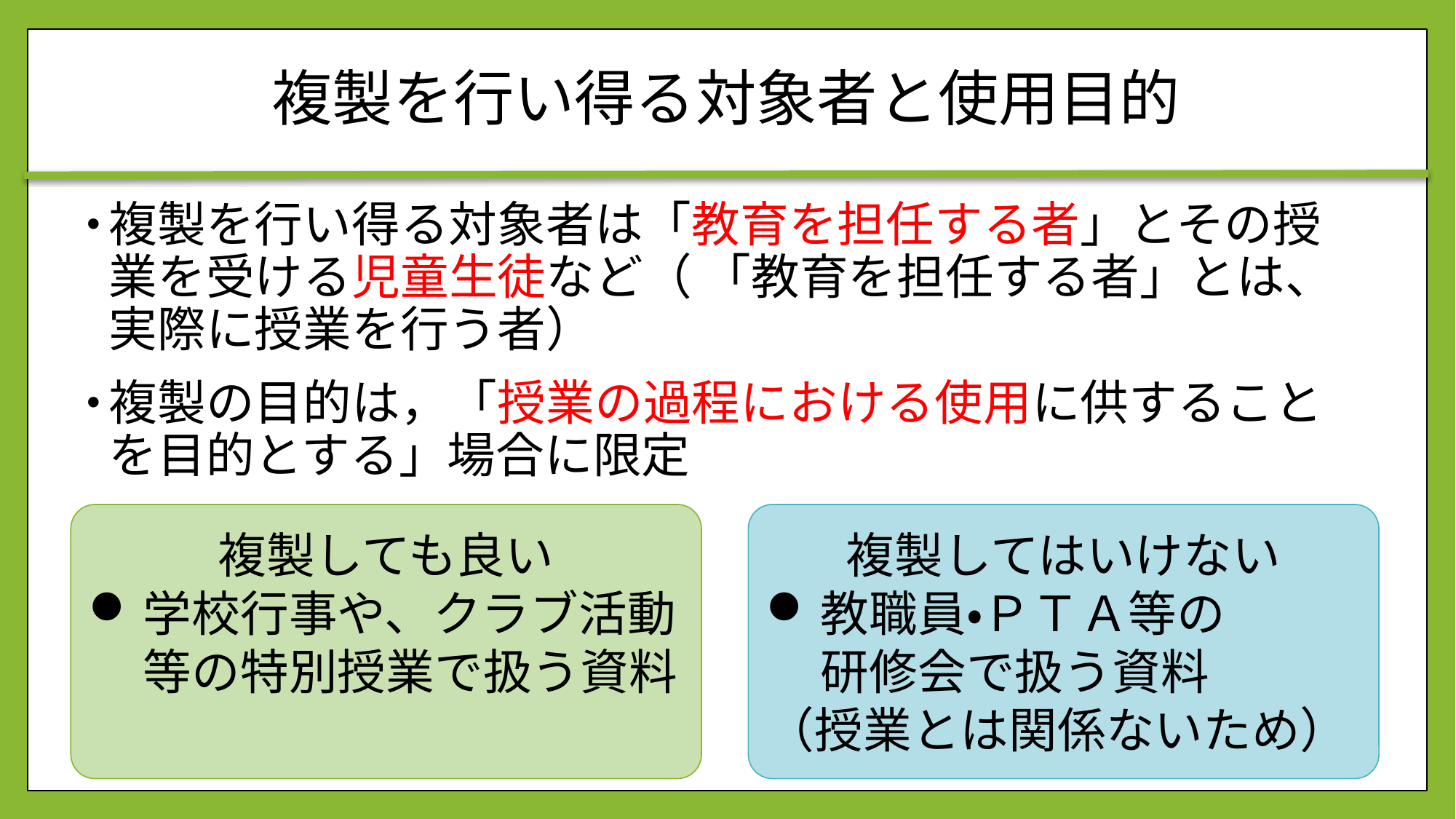

# 複製を行い得る対象者と使用目的
複製を行い得る対象者は「教育を担任する者」とその授業を受ける児童生徒など（ 「教育を担任する者」とは、実際に授業を行う者）
複製の目的は，「授業の過程における使用に供することを目的とする」場合に限定

複製しても良い
学校行事や、クラブ活動等の特別授業で扱う資料

複製してはいけない
教職員・ＰＴＡ等の　　研修会で扱う資料
（授業とは関係ないため）